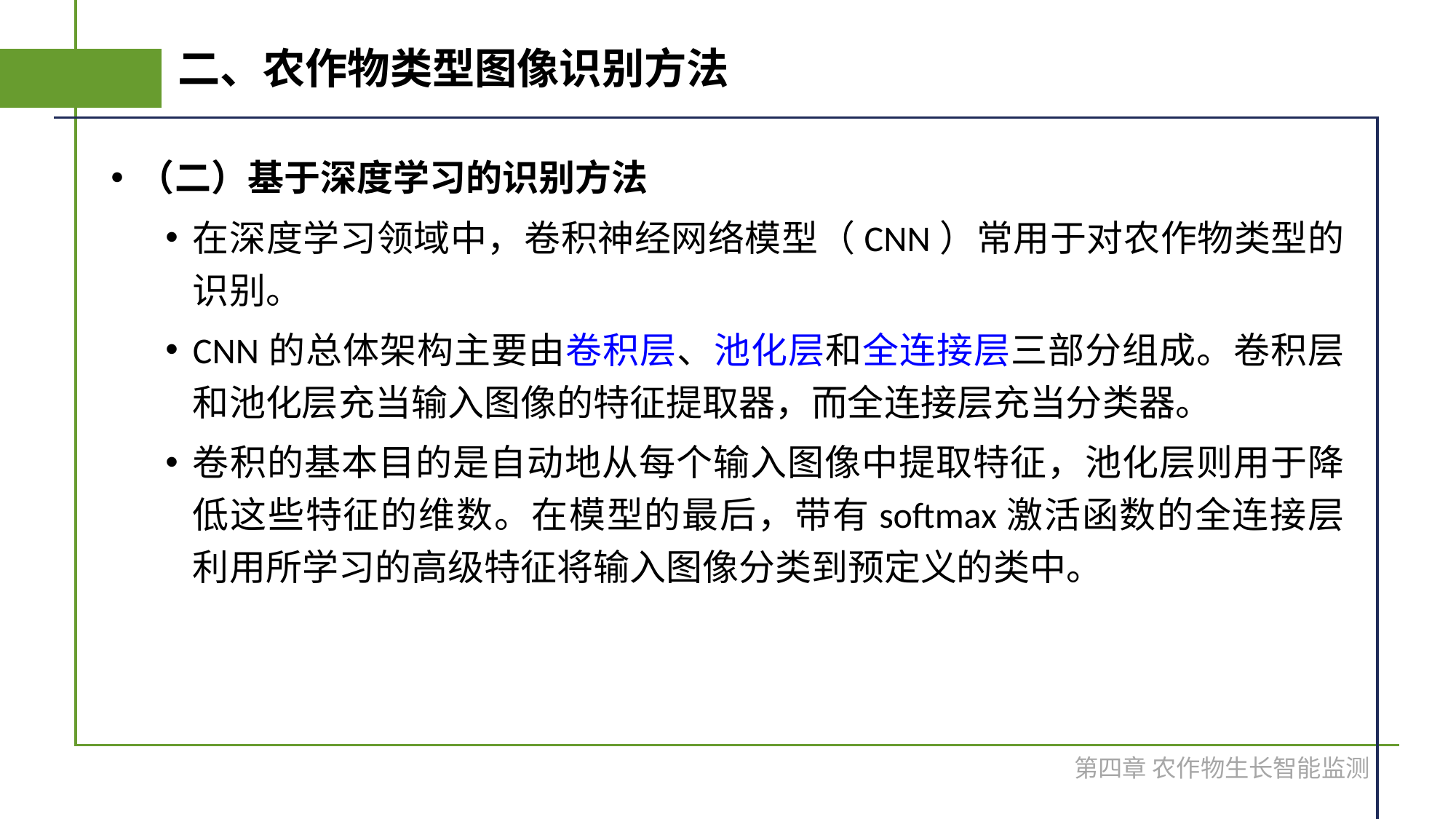

# 二、农作物类型图像识别方法
（二）基于深度学习的识别方法
在深度学习领域中，卷积神经网络模型（CNN）常用于对农作物类型的识别。
CNN的总体架构主要由卷积层、池化层和全连接层三部分组成。卷积层和池化层充当输入图像的特征提取器，而全连接层充当分类器。
卷积的基本目的是自动地从每个输入图像中提取特征，池化层则用于降低这些特征的维数。在模型的最后，带有softmax激活函数的全连接层利用所学习的高级特征将输入图像分类到预定义的类中。
第四章 农作物生长智能监测